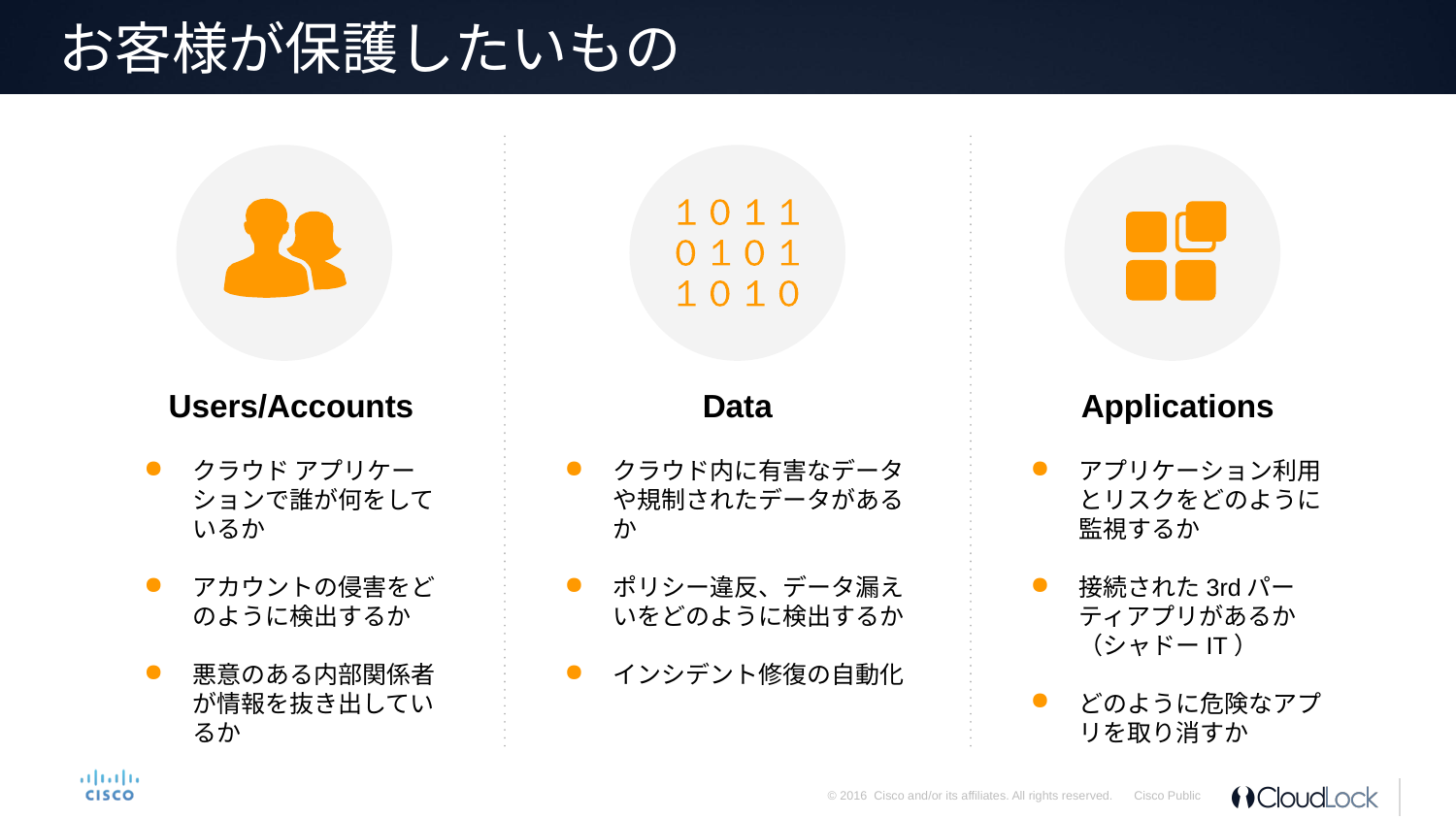

# お客様が保護したいもの

Users/Accounts
Data
Applications
クラウド アプリケーションで誰が何をしているか

アカウントの侵害をどのように検出するか

悪意のある内部関係者が情報を抜き出しているか

クラウド内に有害なデータや規制されたデータがあるか

ポリシー違反、データ漏えいをどのように検出するか

インシデント修復の自動化

アプリケーション利用とリスクをどのように監視するか

接続された3rdパーティアプリがあるか
（シャドーIT）

どのように危険なアプリを取り消すか